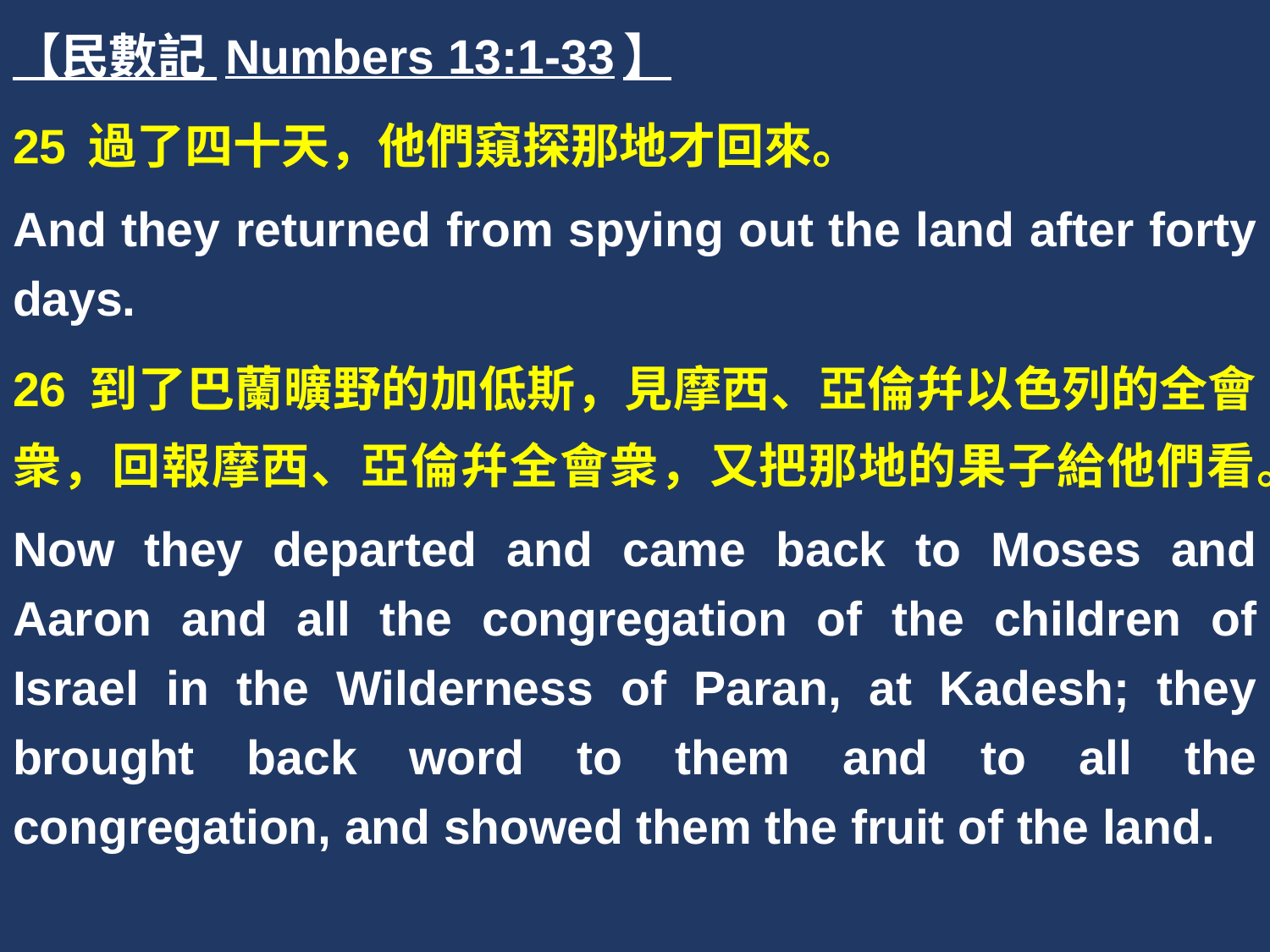

【民數記 Numbers 13:1-33】
25 過了四十天，他們窺探那地才回來。
And they returned from spying out the land after forty days.
26 到了巴蘭曠野的加低斯，見摩西、亞倫幷以色列的全會衆，回報摩西、亞倫幷全會衆，又把那地的果子給他們看。
Now they departed and came back to Moses and Aaron and all the congregation of the children of Israel in the Wilderness of Paran, at Kadesh; they brought back word to them and to all the congregation, and showed them the fruit of the land.